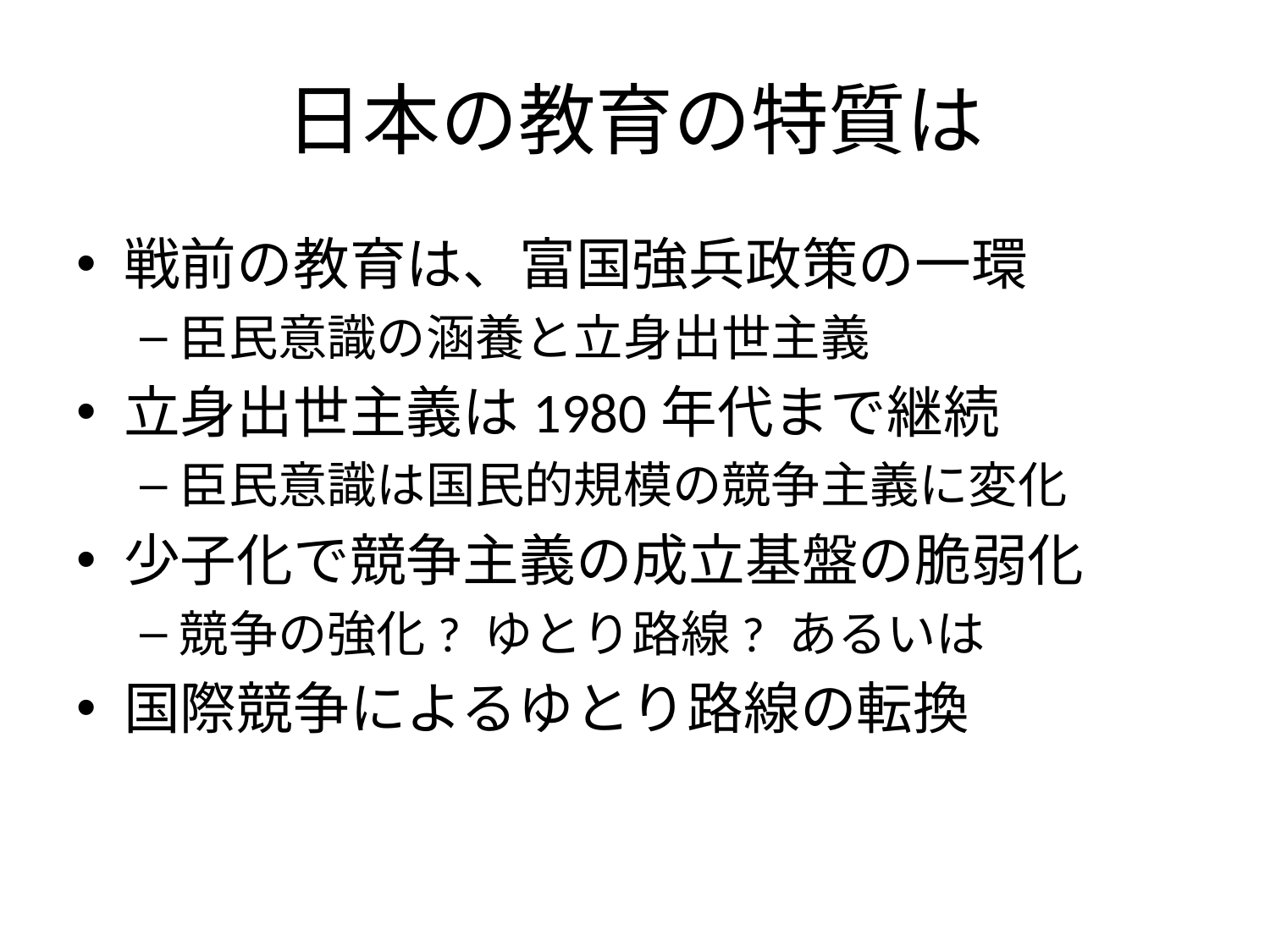

# 日本の教育の特質は
戦前の教育は、富国強兵政策の一環
臣民意識の涵養と立身出世主義
立身出世主義は1980年代まで継続
臣民意識は国民的規模の競争主義に変化
少子化で競争主義の成立基盤の脆弱化
競争の強化? ゆとり路線? あるいは
国際競争によるゆとり路線の転換